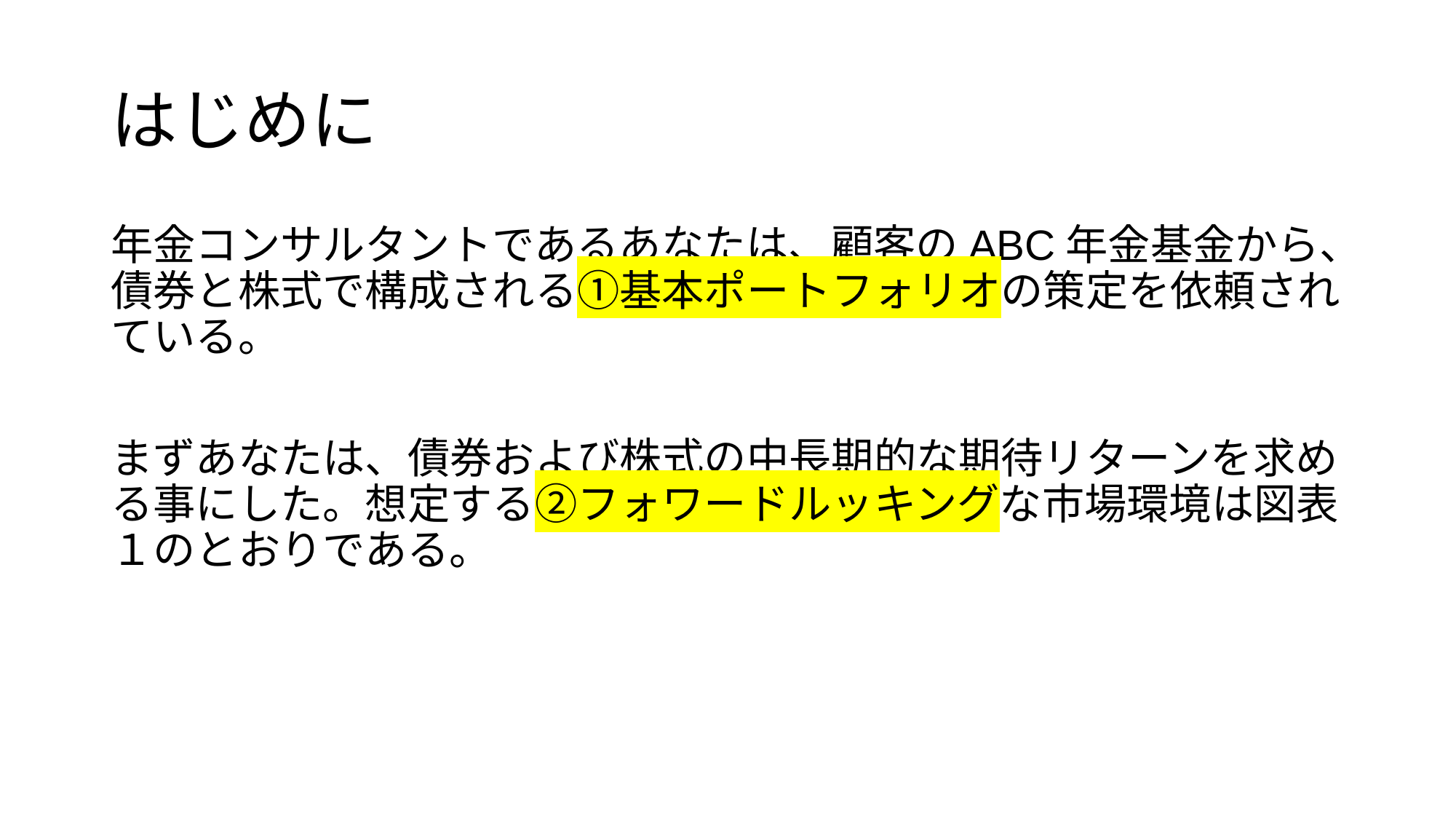

# はじめに
年金コンサルタントであるあなたは、顧客のABC年金基金から、債券と株式で構成される①基本ポートフォリオの策定を依頼されている。

まずあなたは、債券および株式の中長期的な期待リターンを求める事にした。想定する②フォワードルッキングな市場環境は図表１のとおりである。